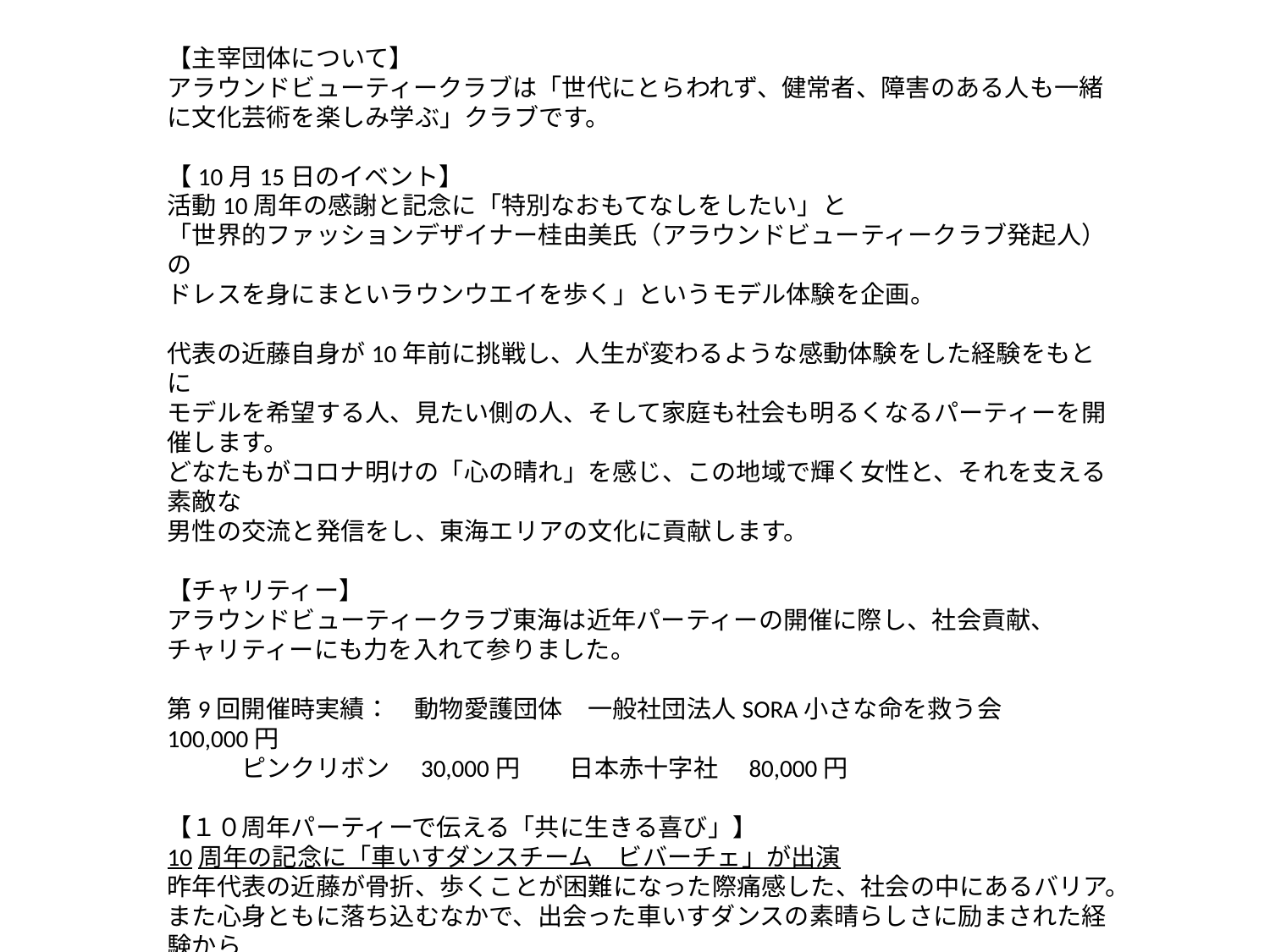

【主宰団体について】
アラウンドビューティークラブは「世代にとらわれず、健常者、障害のある人も一緒に文化芸術を楽しみ学ぶ」クラブです。

【10月15日のイベント】
活動10周年の感謝と記念に「特別なおもてなしをしたい」と
「世界的ファッションデザイナー桂由美氏（アラウンドビューティークラブ発起人）の
ドレスを身にまといラウンウエイを歩く」というモデル体験を企画。

代表の近藤自身が10年前に挑戦し、人生が変わるような感動体験をした経験をもとに
モデルを希望する人、見たい側の人、そして家庭も社会も明るくなるパーティーを開催します。
どなたもがコロナ明けの「心の晴れ」を感じ、この地域で輝く女性と、それを支える素敵な
男性の交流と発信をし、東海エリアの文化に貢献します。

【チャリティー】
アラウンドビューティークラブ東海は近年パーティーの開催に際し、社会貢献、
チャリティーにも力を入れて参りました。

第9回開催時実績：　動物愛護団体　一般社団法人SORA小さな命を救う会　100,000円
　　　ピンクリボン　30,000円　　日本赤十字社　80,000円

【１０周年パーティーで伝える「共に生きる喜び」】
10周年の記念に「車いすダンスチーム　ビバーチェ」が出演
昨年代表の近藤が骨折、歩くことが困難になった際痛感した、社会の中にあるバリア。
また心身ともに落ち込むなかで、出会った車いすダンスの素晴らしさに励まされた経験から
車いすを巧みに使いこなし、目をキラキラさせて健常者とペアでダンスを踊る、圧巻のダンスを10周年記念パフォーマンスを依頼。
参加者にもお互いを支え合う素晴らしさをダンスを通して感じていただきたいと願っています。